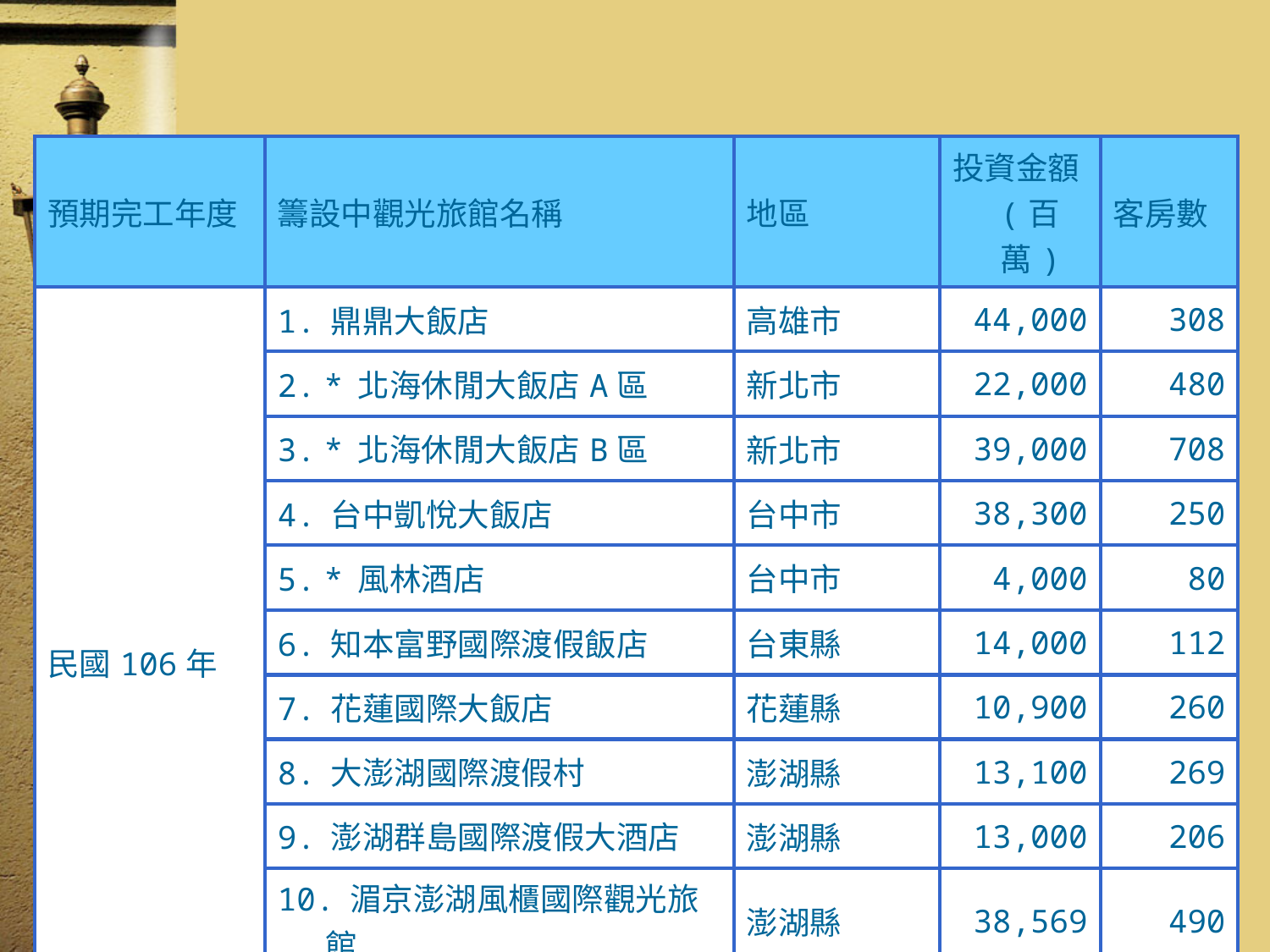

#
| 預期完工年度 | 籌設中觀光旅館名稱 | 地區 | 投資金額(百萬) | 客房數 |
| --- | --- | --- | --- | --- |
| 民國106年 | 1. 鼎鼎大飯店 | 高雄市 | 44,000 | 308 |
|  | 2. \* 北海休閒大飯店A區 | 新北市 | 22,000 | 480 |
|  | 3. \* 北海休閒大飯店B區 | 新北市 | 39,000 | 708 |
|  | 4. 台中凱悅大飯店 | 台中市 | 38,300 | 250 |
|  | 5. \* 風林酒店 | 台中市 | 4,000 | 80 |
|  | 6. 知本富野國際渡假飯店 | 台東縣 | 14,000 | 112 |
|  | 7. 花蓮國際大飯店 | 花蓮縣 | 10,900 | 260 |
|  | 8. 大澎湖國際渡假村 | 澎湖縣 | 13,100 | 269 |
|  | 9. 澎湖群島國際渡假大酒店 | 澎湖縣 | 13,000 | 206 |
|  | 10. 湄京澎湖風櫃國際觀光旅館 | 澎湖縣 | 38,569 | 490 |
|  | 11. \* 御華飯店 | 屏東縣 | 9,900 | 242 |
70